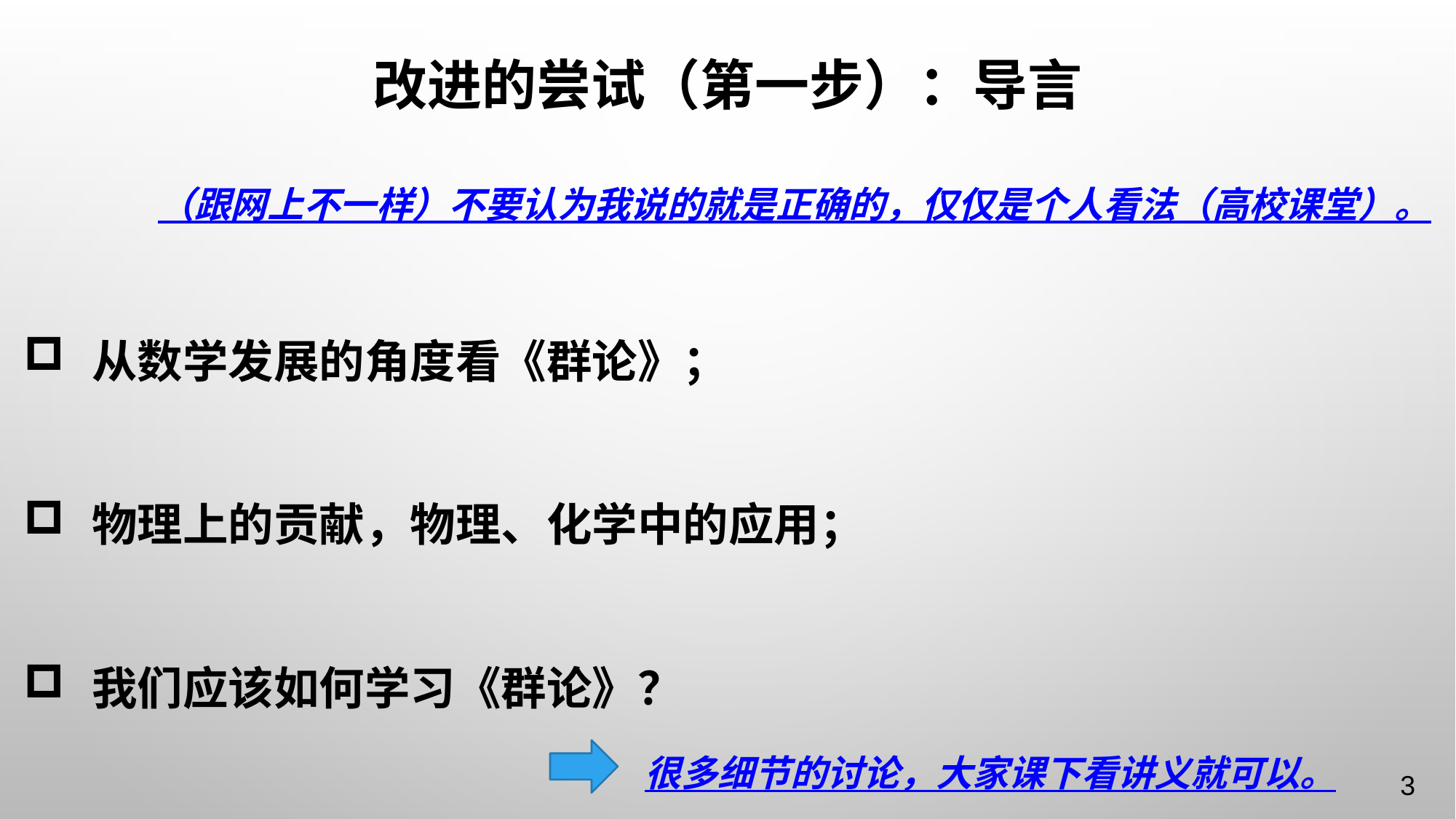

# 改进的尝试（第一步）：导言
（跟网上不一样）不要认为我说的就是正确的，仅仅是个人看法（高校课堂）。
从数学发展的角度看《群论》；
物理上的贡献，物理、化学中的应用；
我们应该如何学习《群论》？
很多细节的讨论，大家课下看讲义就可以。

3